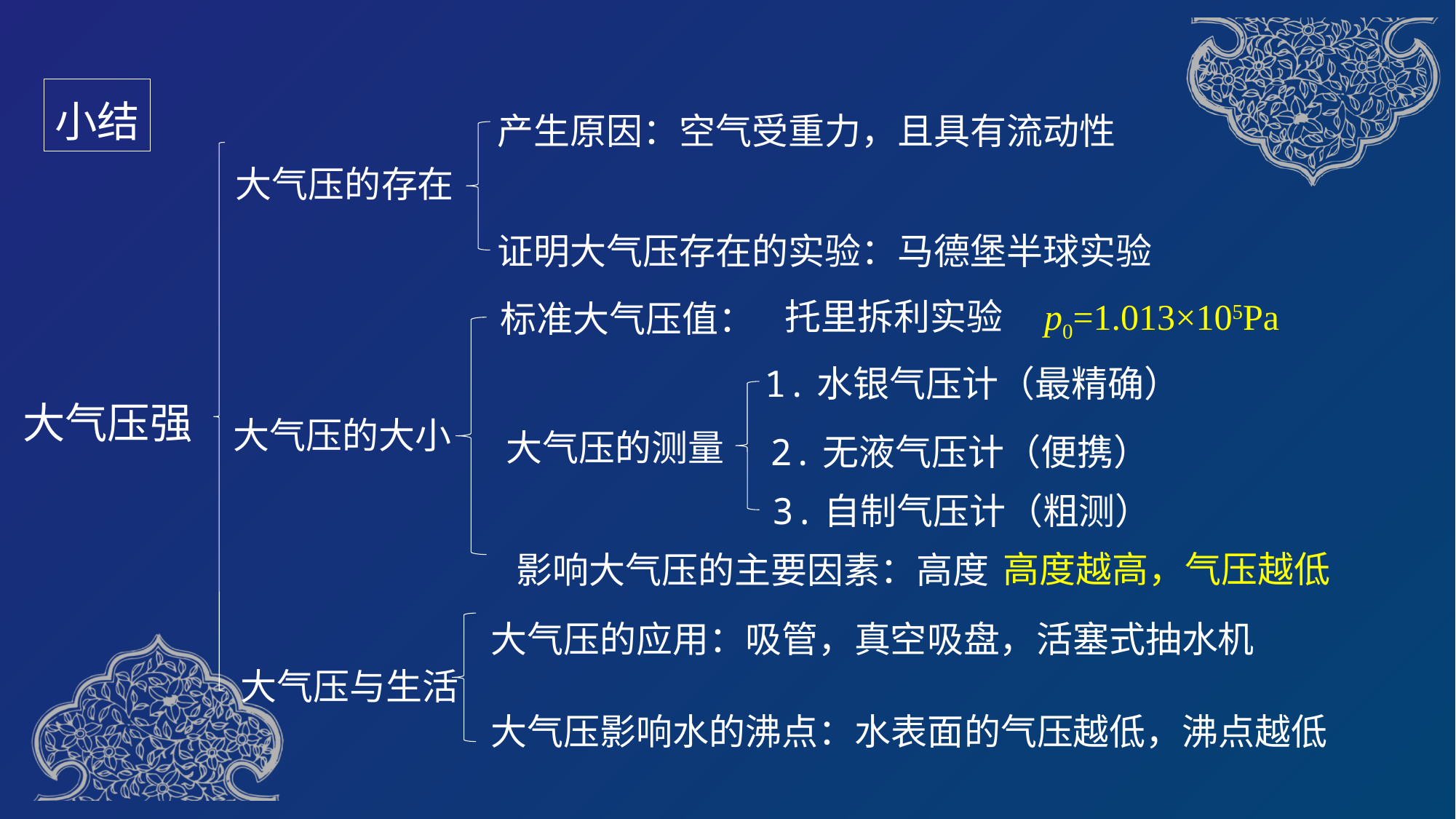

小结
产生原因：空气受重力，且具有流动性

大气压的存在
证明大气压存在的实验：马德堡半球实验
托里拆利实验    p0=1.013×105Pa

标准大气压值：

1.水银气压计（最精确）
大气压强

大气压的测量
大气压的大小
2.无液气压计（便携）
3.自制气压计（粗测）
高度越高，气压越低
影响大气压的主要因素：高度
大气压的应用：吸管，真空吸盘，活塞式抽水机

大气压与生活
大气压影响水的沸点：水表面的气压越低，沸点越低